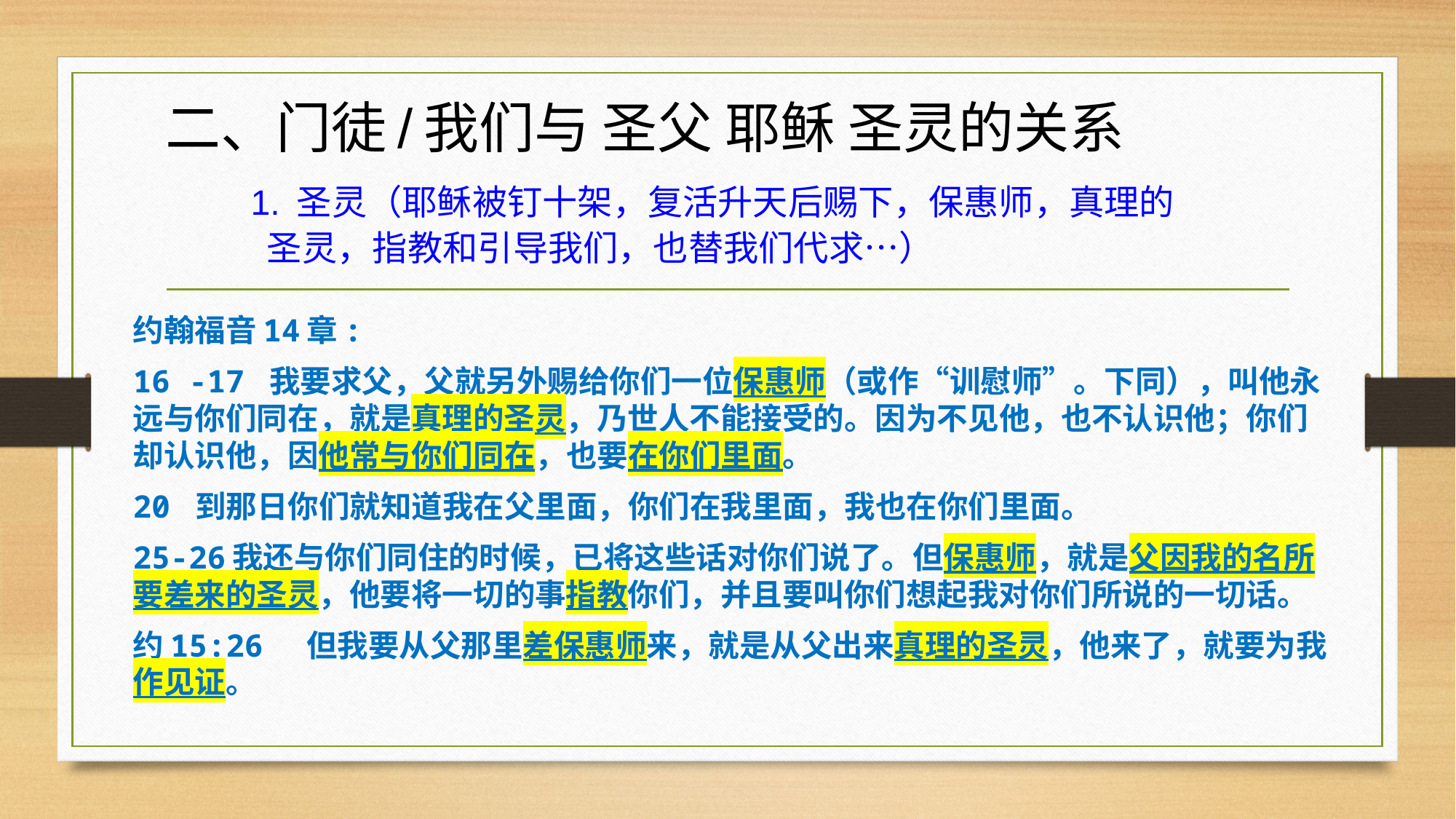

# 二、门徒/我们与 圣父 耶稣 圣灵的关系 1. 圣灵（耶稣被钉十架，复活升天后赐下，保惠师，真理的 圣灵，指教和引导我们，也替我们代求…）
约翰福音14章:
16 -17 我要求父，父就另外赐给你们一位保惠师（或作“训慰师”。下同），叫他永远与你们同在，就是真理的圣灵，乃世人不能接受的。因为不见他，也不认识他；你们却认识他，因他常与你们同在，也要在你们里面。
20 到那日你们就知道我在父里面，你们在我里面，我也在你们里面。
25-26我还与你们同住的时候，已将这些话对你们说了。但保惠师，就是父因我的名所要差来的圣灵，他要将一切的事指教你们，并且要叫你们想起我对你们所说的一切话。
约15:26  但我要从父那里差保惠师来，就是从父出来真理的圣灵，他来了，就要为我作见证。